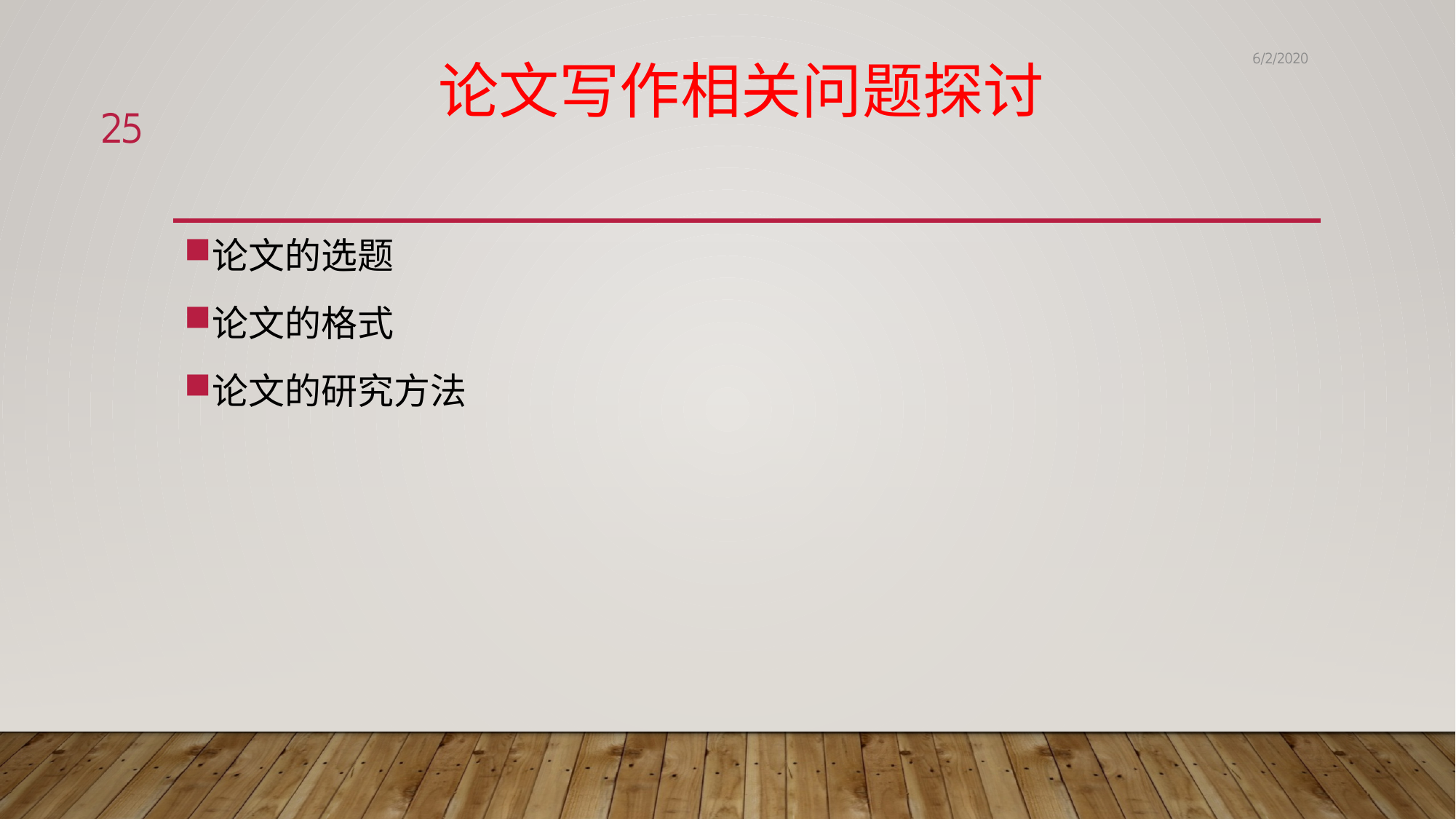

6/2/2020
# 论文写作相关问题探讨
25
论文的选题
论文的格式
论文的研究方法